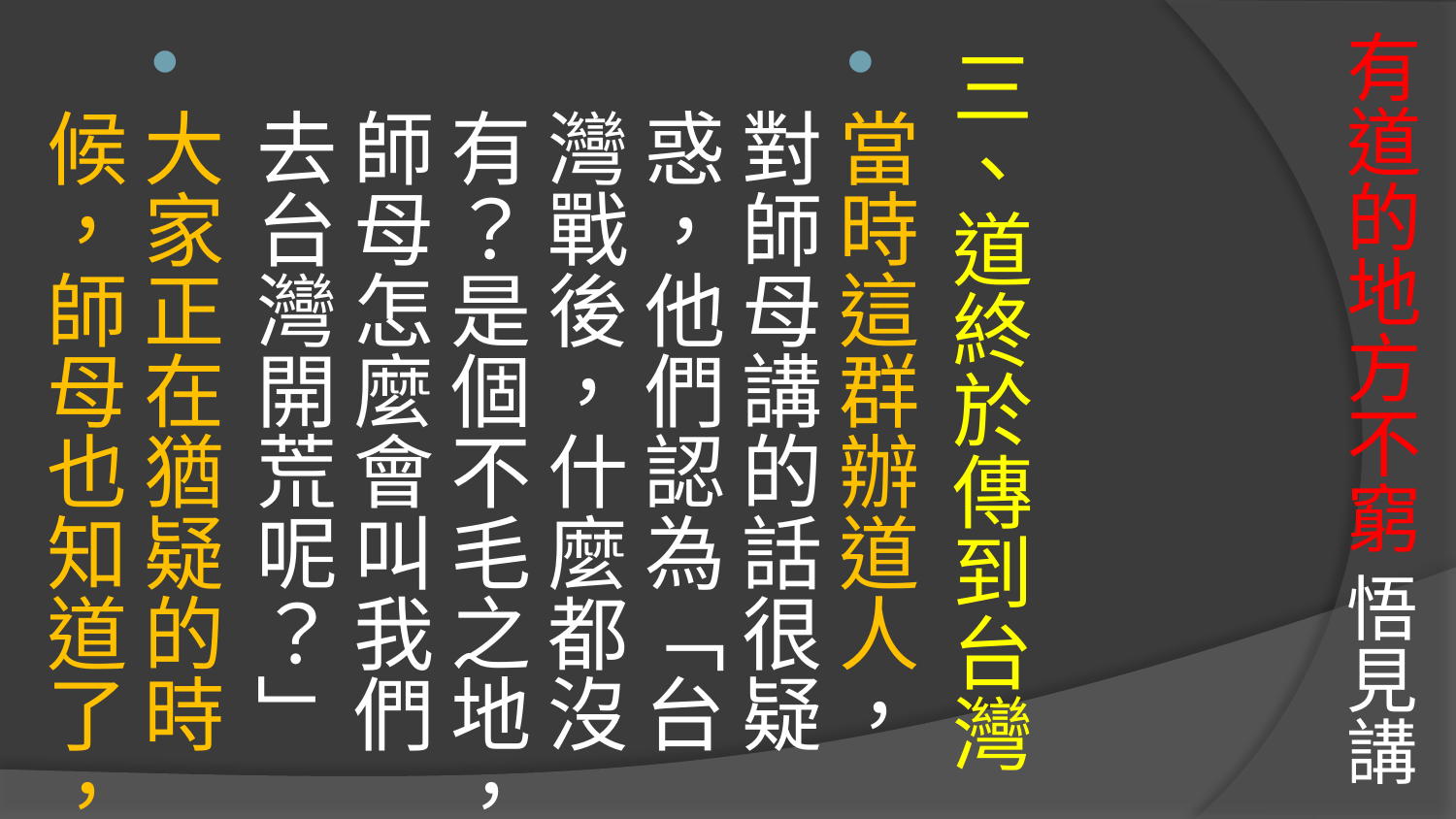

# 有道的地方不窮 悟見講
三、道終於傳到台灣
當時這群辦道人，對師母講的話很疑惑，他們認為「台灣戰後，什麼都沒有？是個不毛之地，師母怎麼會叫我們去台灣開荒呢？」
大家正在猶疑的時候，師母也知道了，